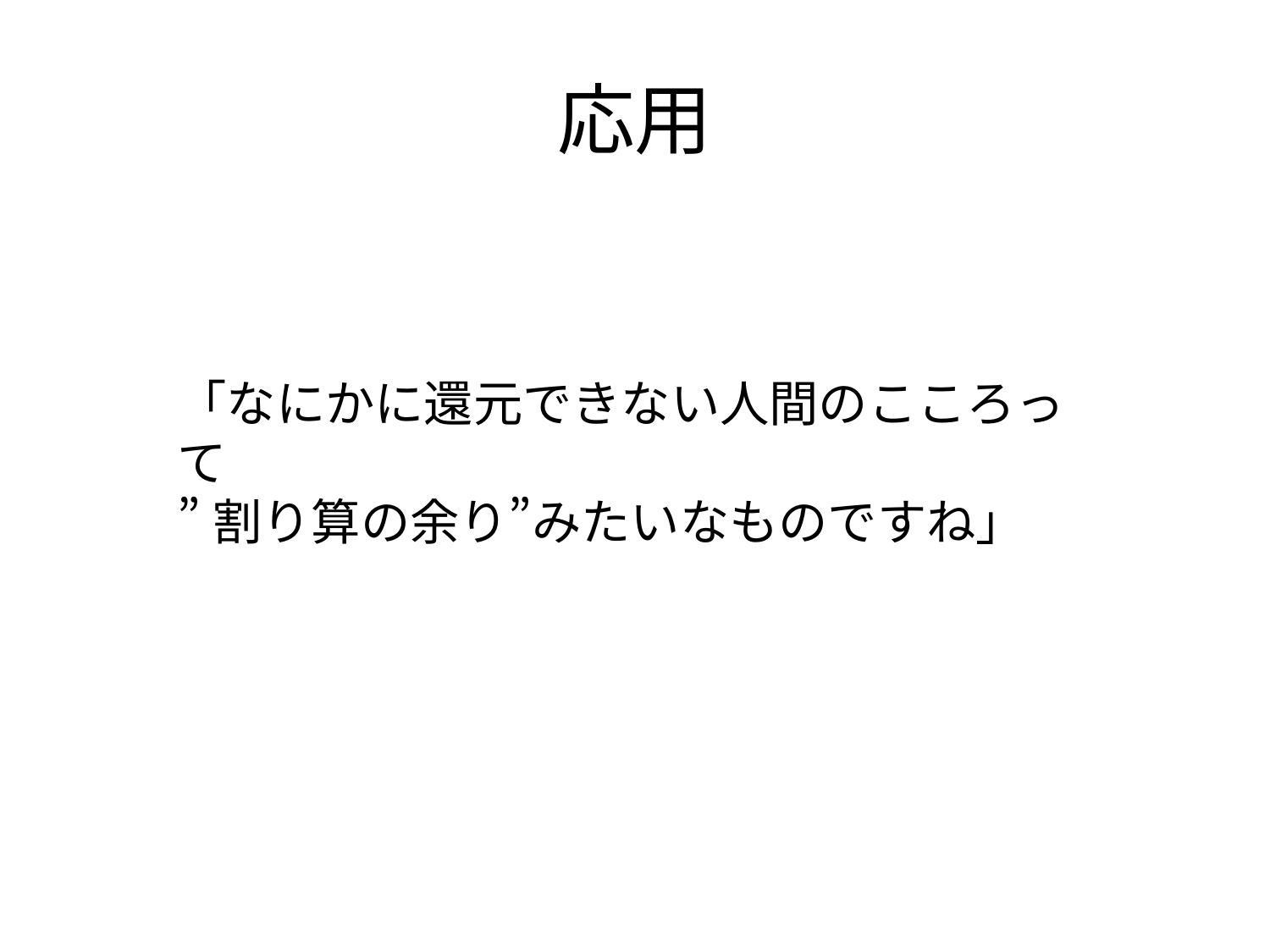

# 応用
「なにかに還元できない人間のこころって
”割り算の余り”みたいなものですね」